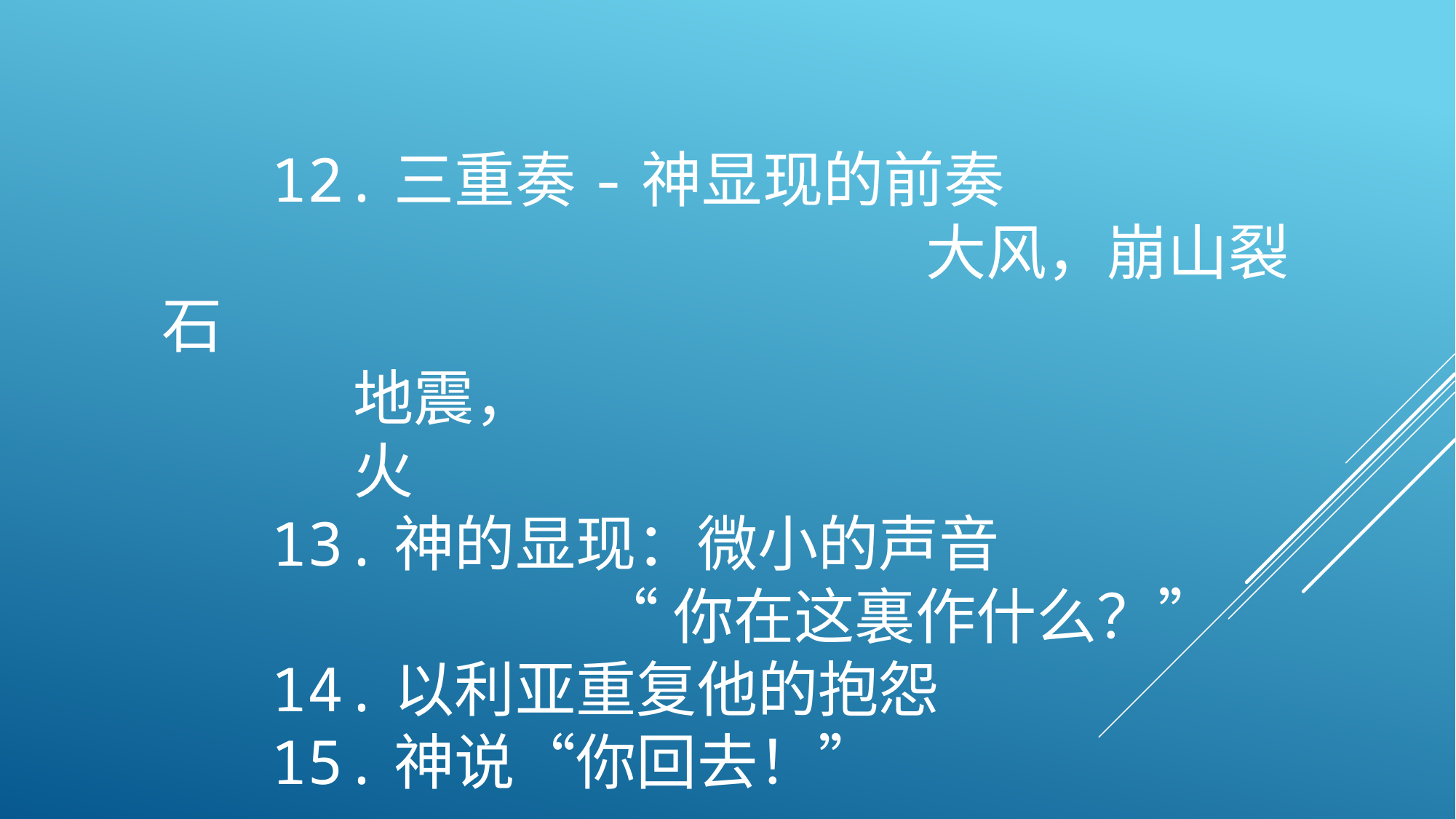

12.三重奏-神显现的前奏
							大风，崩山裂石
             地震，
             火
   13.神的显现：微小的声音
				“你在这裏作什么？”
   14.以利亚重复他的抱怨
   15.神说“你回去！”